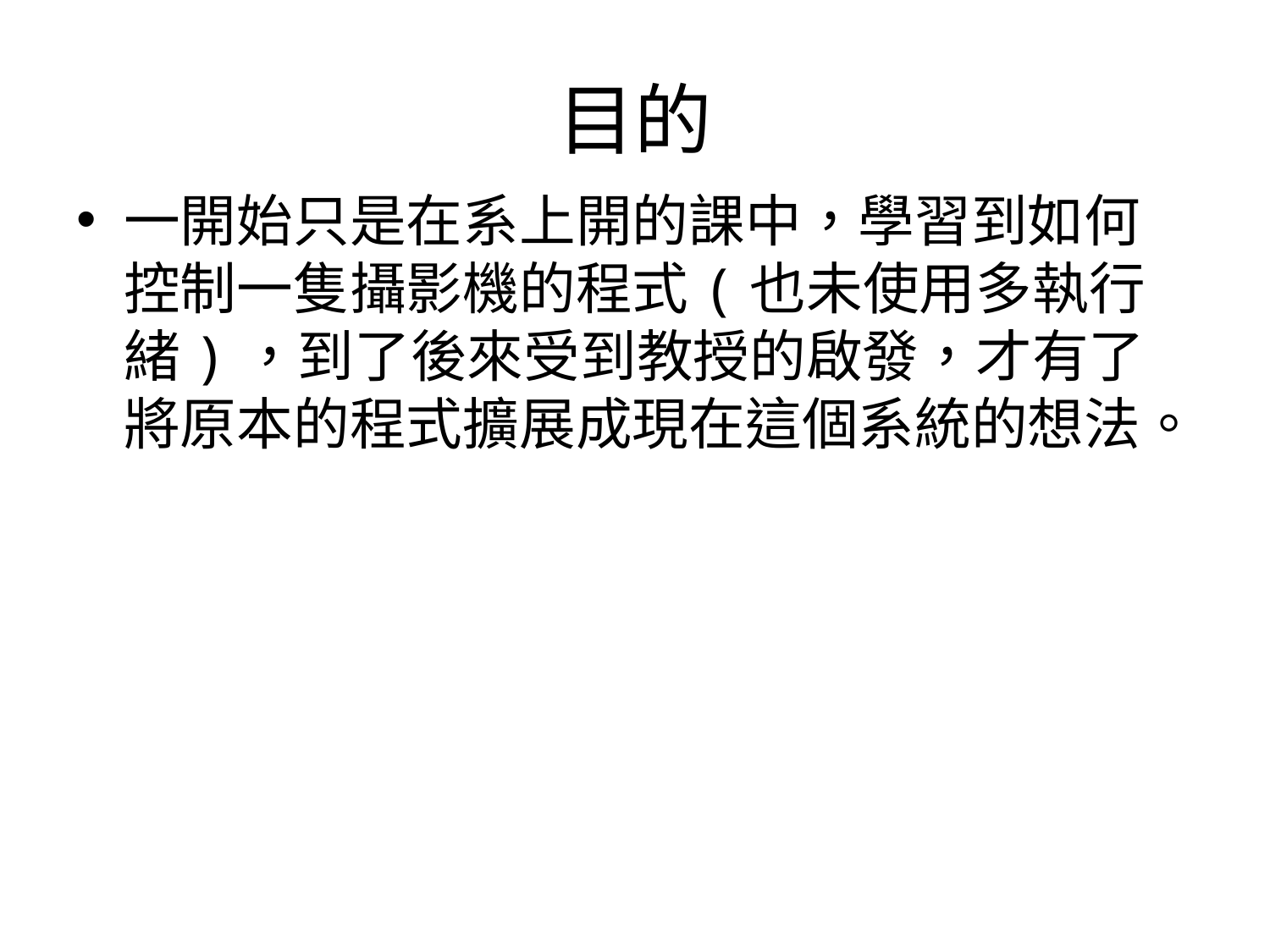

# 目的
一開始只是在系上開的課中，學習到如何控制一隻攝影機的程式(也未使用多執行緒)，到了後來受到教授的啟發，才有了將原本的程式擴展成現在這個系統的想法。